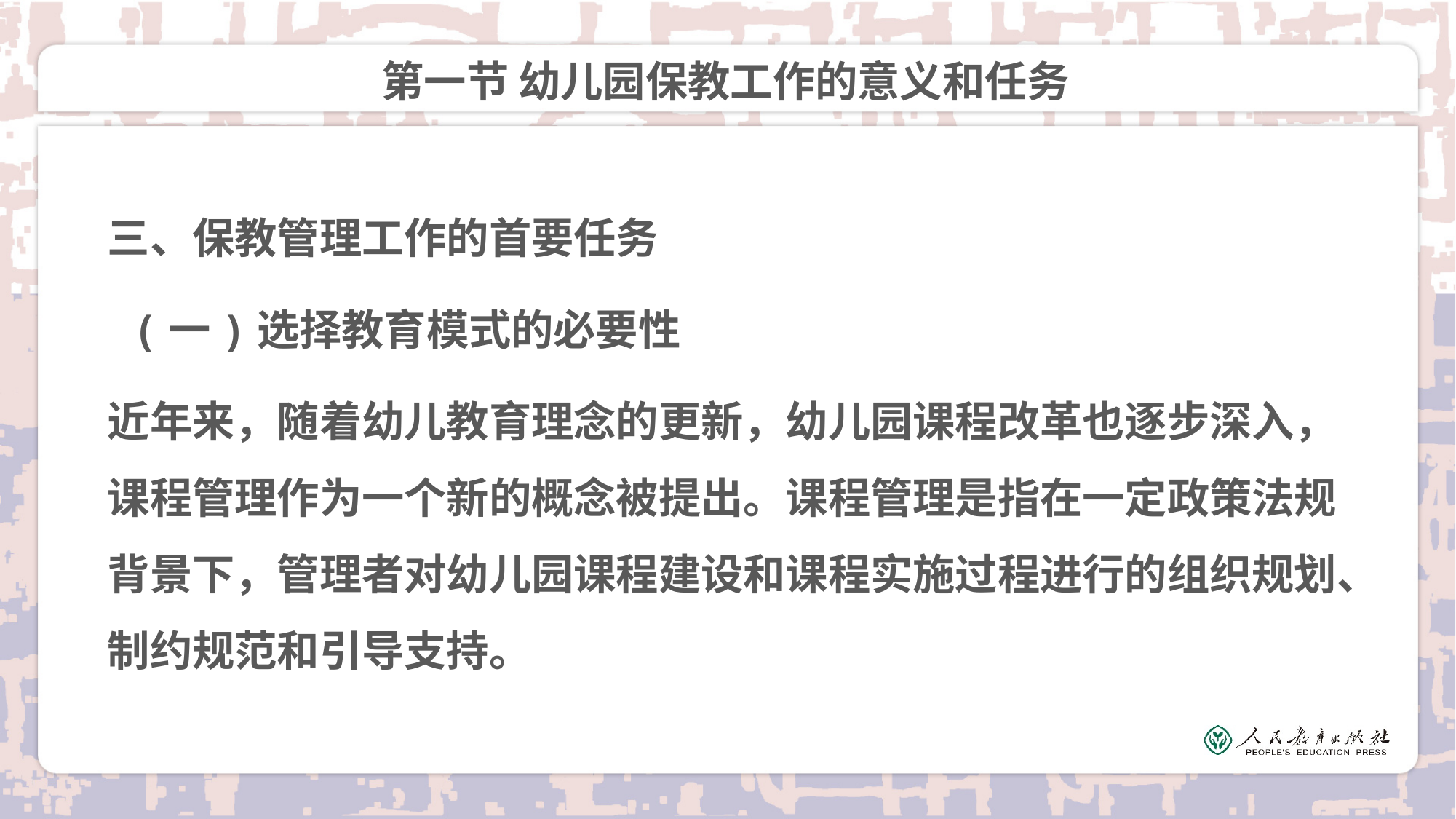

# 第一节 幼儿园保教工作的意义和任务
三、保教管理工作的首要任务
 (一)选择教育模式的必要性
近年来，随着幼儿教育理念的更新，幼儿园课程改革也逐步深入，课程管理作为一个新的概念被提出。课程管理是指在一定政策法规背景下，管理者对幼儿园课程建设和课程实施过程进行的组织规划、制约规范和引导支持。